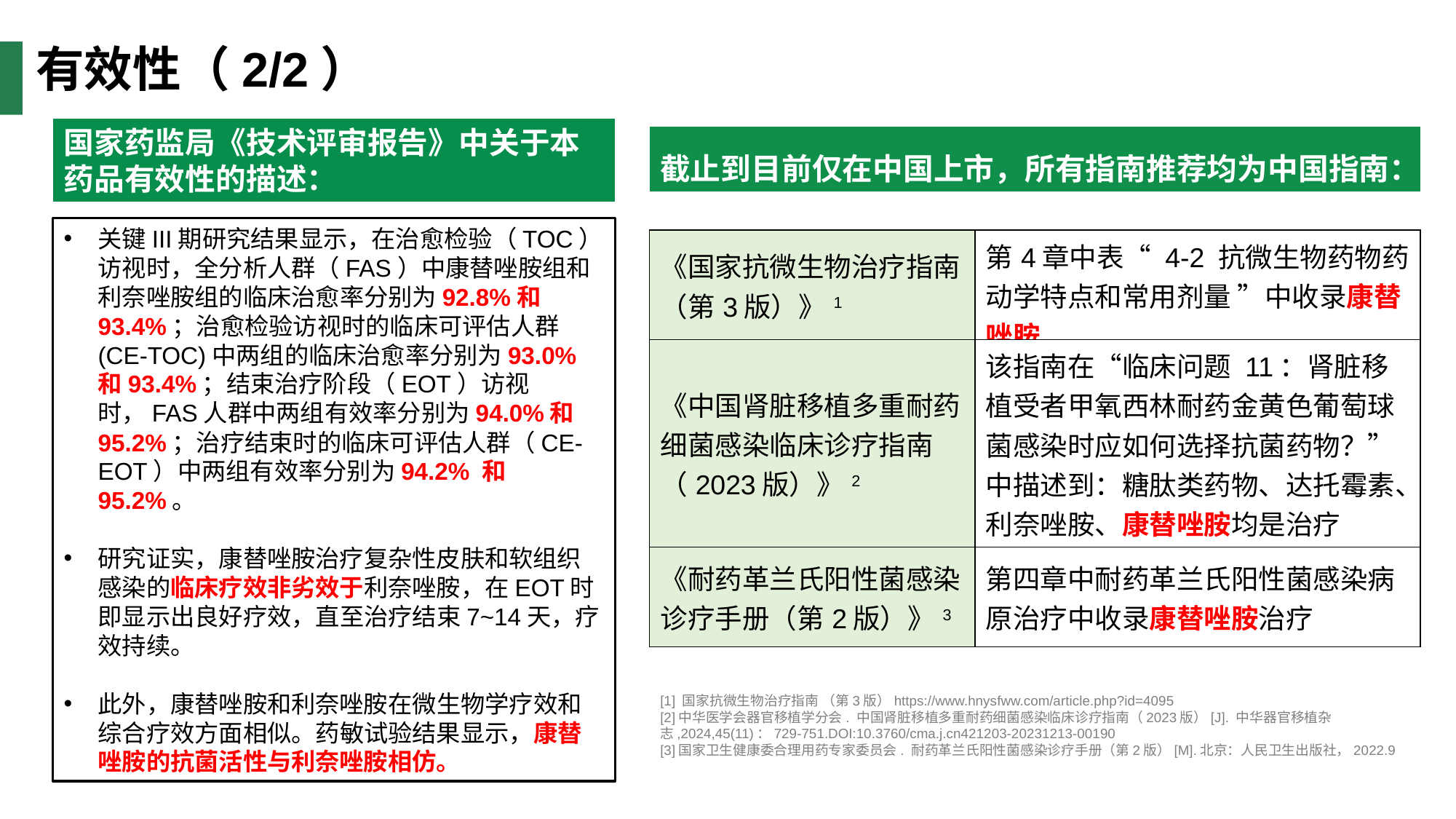

有效性（2/2）
国家药监局《技术评审报告》中关于本药品有效性的描述：
截止到目前仅在中国上市，所有指南推荐均为中国指南：

关键III期研究结果显示，在治愈检验（TOC）访视时，全分析人群（FAS）中康替唑胺组和利奈唑胺组的临床治愈率分别为92.8%和93.4%；治愈检验访视时的临床可评估人群(CE-TOC)中两组的临床治愈率分别为93.0%和93.4%；结束治疗阶段（EOT）访视时，FAS人群中两组有效率分别为94.0%和95.2%；治疗结束时的临床可评估人群（CE-EOT）中两组有效率分别为94.2% 和95.2%。

研究证实，康替唑胺治疗复杂性皮肤和软组织感染的临床疗效非劣效于利奈唑胺，在EOT时即显示出良好疗效，直至治疗结束7~14天，疗效持续。

此外，康替唑胺和利奈唑胺在微生物学疗效和综合疗效方面相似。药敏试验结果显示，康替唑胺的抗菌活性与利奈唑胺相仿。
| 《国家抗微生物治疗指南（第3版）》1 | 第4章中表“ 4-2 抗微生物药物药动学特点和常用剂量 ”中收录康替唑胺 |
| --- | --- |
| 《中国肾脏移植多重耐药细菌感染临床诊疗指南（2023版）》2 | 该指南在“临床问题 11：肾脏移植受者甲氧西林耐药金黄色葡萄球菌感染时应如何选择抗菌药物？”中描述到：糖肽类药物、达托霉素、利奈唑胺、康替唑胺均是治疗 MRSA 皮肤软组织感染的有效药物 |
| 《耐药革兰氏阳性菌感染诊疗手册（第2版）》3 | 第四章中耐药革兰氏阳性菌感染病原治疗中收录康替唑胺治疗 |
[1] 国家抗微生物治疗指南 （第3版）https://www.hnysfww.com/article.php?id=4095
[2]中华医学会器官移植学分会. 中国肾脏移植多重耐药细菌感染临床诊疗指南（2023版）[J]. 中华器官移植杂志,2024,45(11)：729-751.DOI:10.3760/cma.j.cn421203-20231213-00190
[3]国家卫生健康委合理用药专家委员会. 耐药革兰氏阳性菌感染诊疗手册（第2版）[M].北京：人民卫生出版社，2022.9